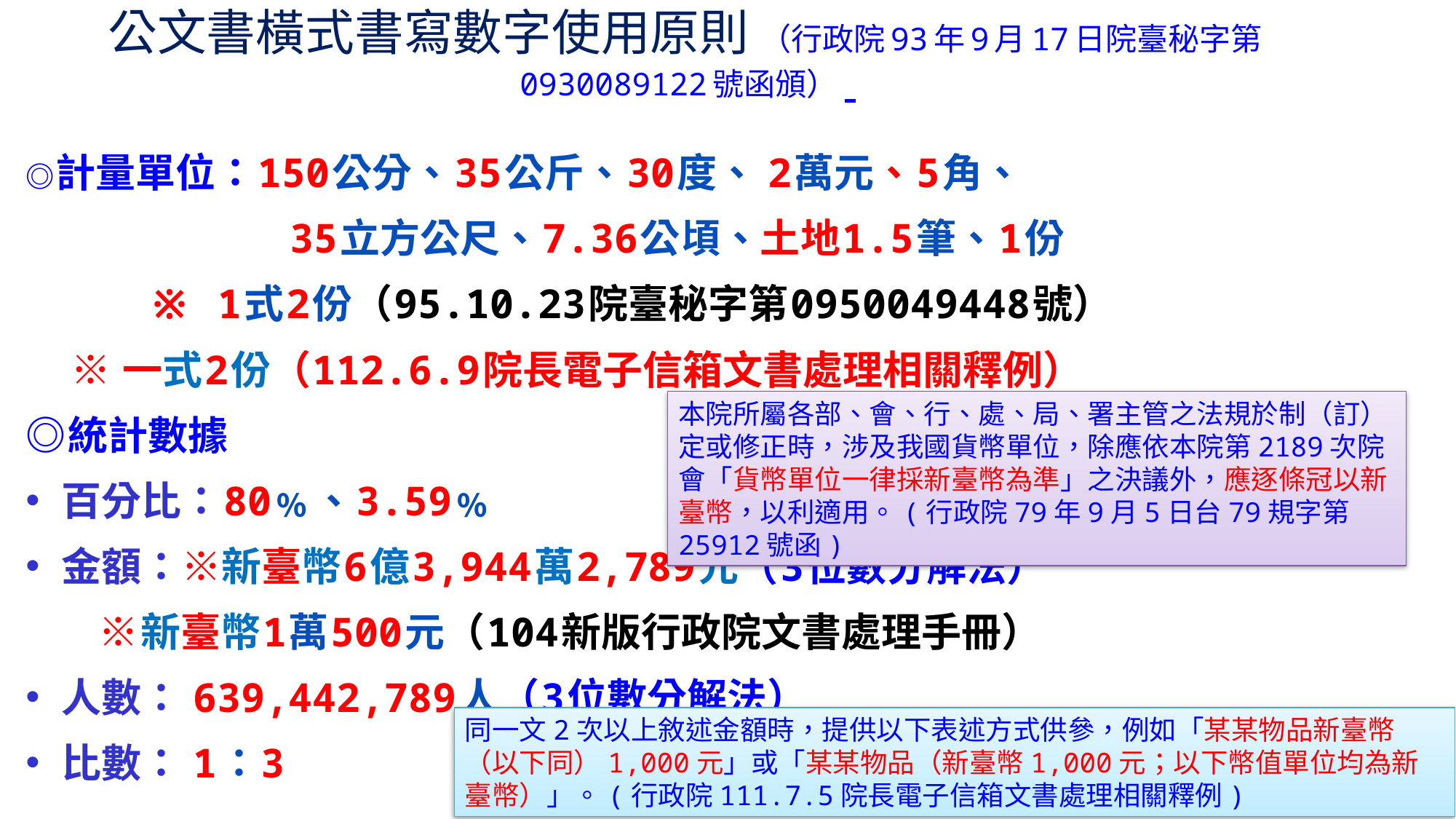

# 公文書橫式書寫數字使用原則 （行政院93年9月17日院臺秘字第0930089122號函頒）
◎計量單位：150公分、35公斤、30度、 2萬元、5角、
           35立方公尺、7.36公頃、土地1.5筆、1份
     ※ 1式2份（95.10.23院臺秘字第0950049448號）
     ※ 一式2份（112.6.9院長電子信箱文書處理相關釋例）
◎統計數據
百分比：80﹪、3.59﹪
金額：※新臺幣6億3,944萬2,789元（3位數分解法）
        ※新臺幣1萬500元（104新版行政院文書處理手冊）
人數： 639,442,789人（3位數分解法）
比數： 1：3

本院所屬各部、會、行、處、局、署主管之法規於制（訂）定或修正時，涉及我國貨幣單位，除應依本院第2189次院會「貨幣單位一律採新臺幣為準」之決議外，應逐條冠以新臺幣，以利適用。(行政院79年9月5日台79規字第25912號函)
同一文2次以上敘述金額時，提供以下表述方式供參，例如「某某物品新臺幣（以下同）1,000元」或「某某物品（新臺幣1,000元；以下幣值單位均為新臺幣）」。(行政院111.7.5院長電子信箱文書處理相關釋例)